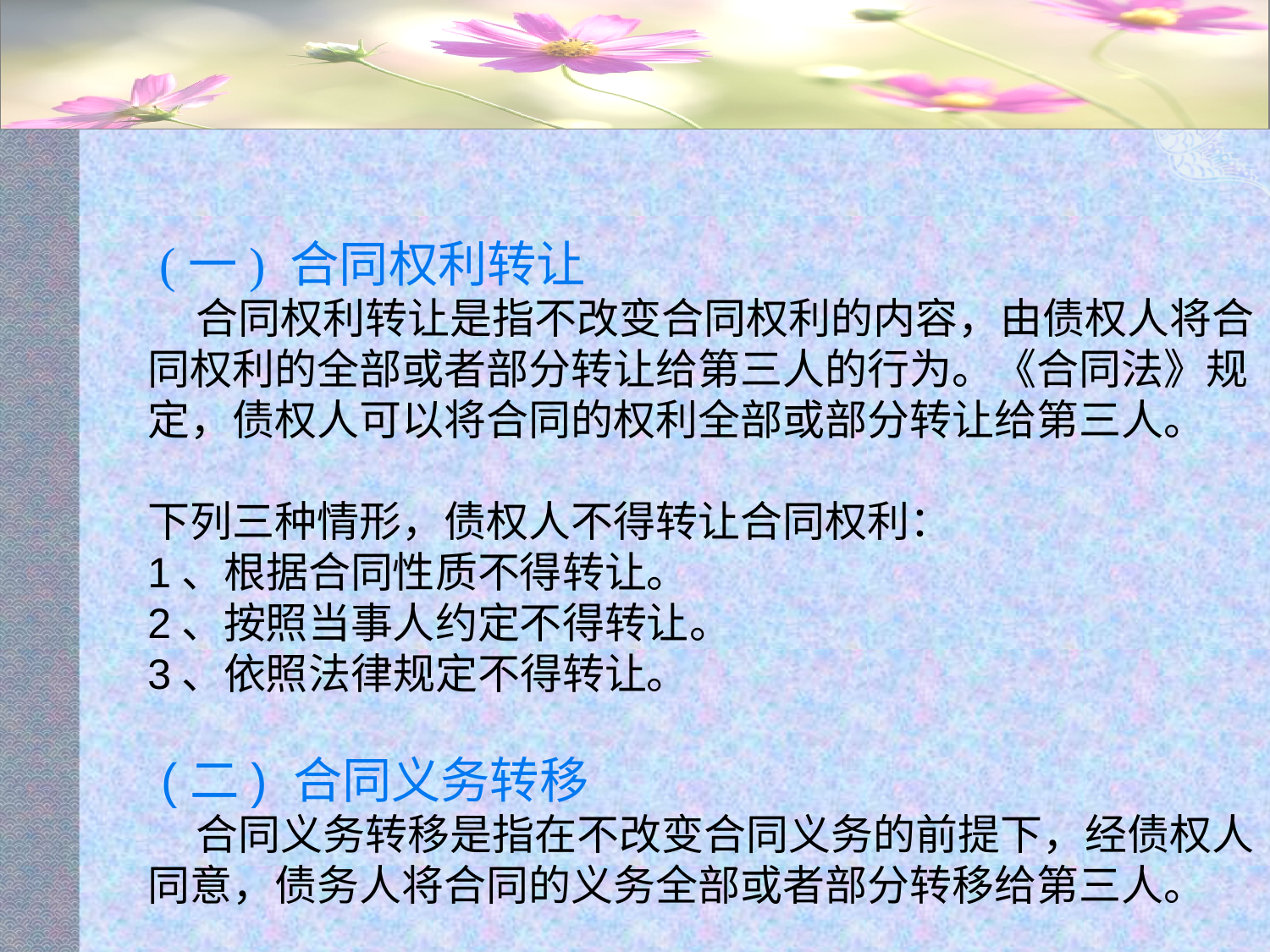

#
 (一) 合同权利转让
    合同权利转让是指不改变合同权利的内容，由债权人将合同权利的全部或者部分转让给第三人的行为。《合同法》规定，债权人可以将合同的权利全部或部分转让给第三人。

下列三种情形，债权人不得转让合同权利：
1、根据合同性质不得转让。
2、按照当事人约定不得转让。
3、依照法律规定不得转让。

 (二) 合同义务转移
    合同义务转移是指在不改变合同义务的前提下，经债权人同意，债务人将合同的义务全部或者部分转移给第三人。